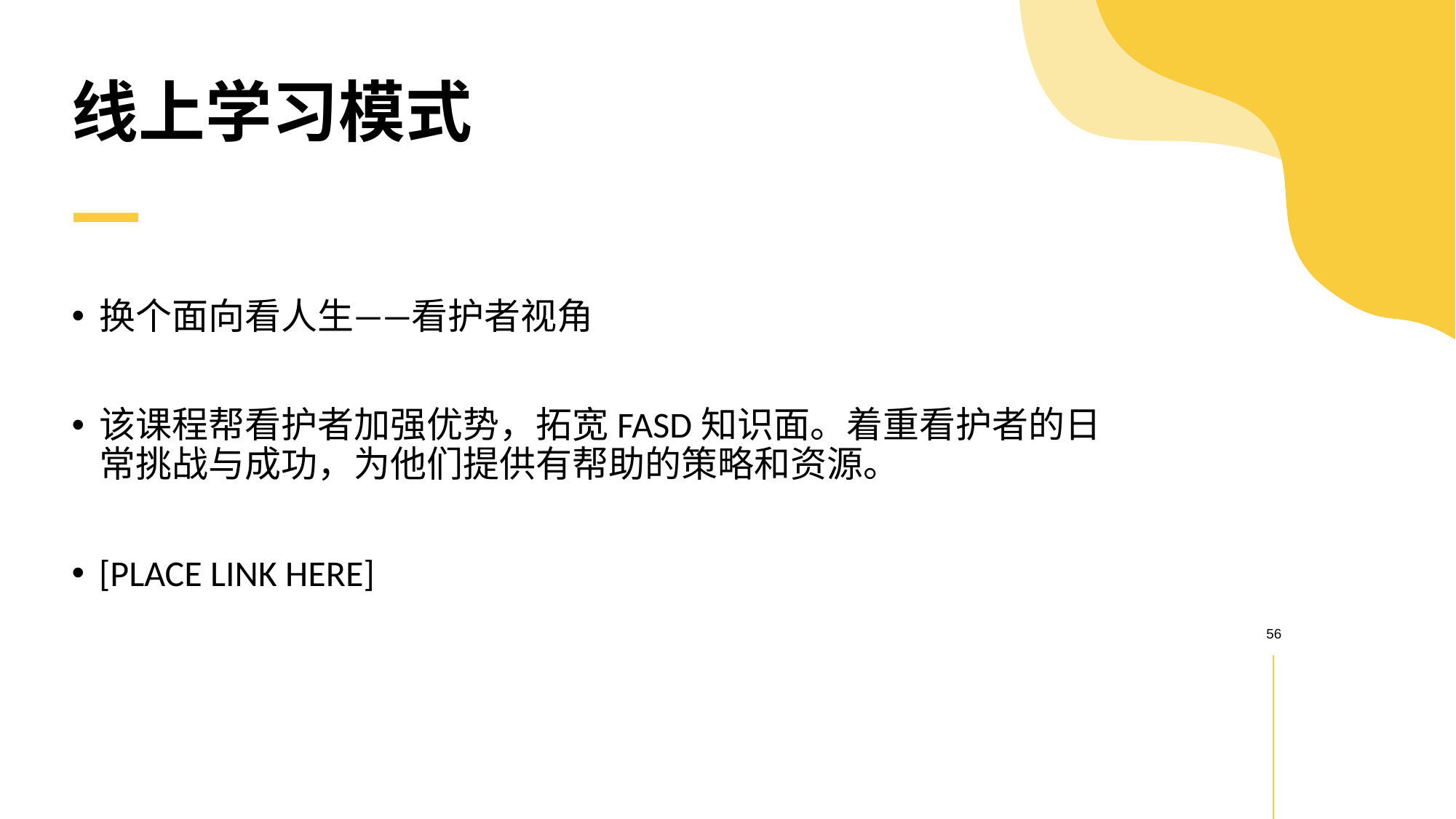

# 线上学习模式

换个面向看人生——看护者视角

该课程帮看护者加强优势，拓宽FASD知识面。着重看护者的日常挑战与成功，为他们提供有帮助的策略和资源。

[PLACE LINK HERE]

56